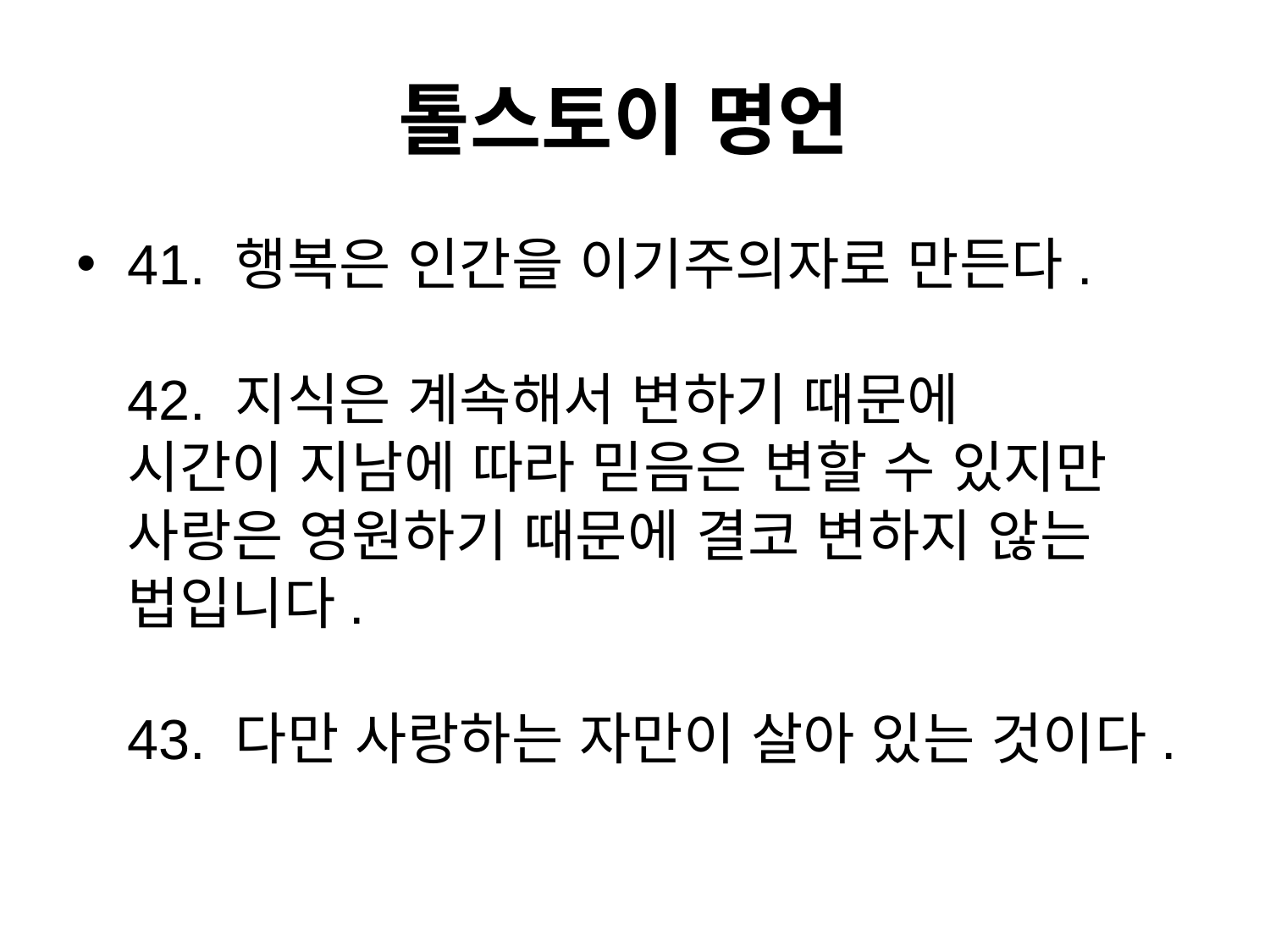

# 톨스토이 명언
41. 행복은 인간을 이기주의자로 만든다.
42. 지식은 계속해서 변하기 때문에
시간이 지남에 따라 믿음은 변할 수 있지만
사랑은 영원하기 때문에 결코 변하지 않는 법입니다.
43. 다만 사랑하는 자만이 살아 있는 것이다.